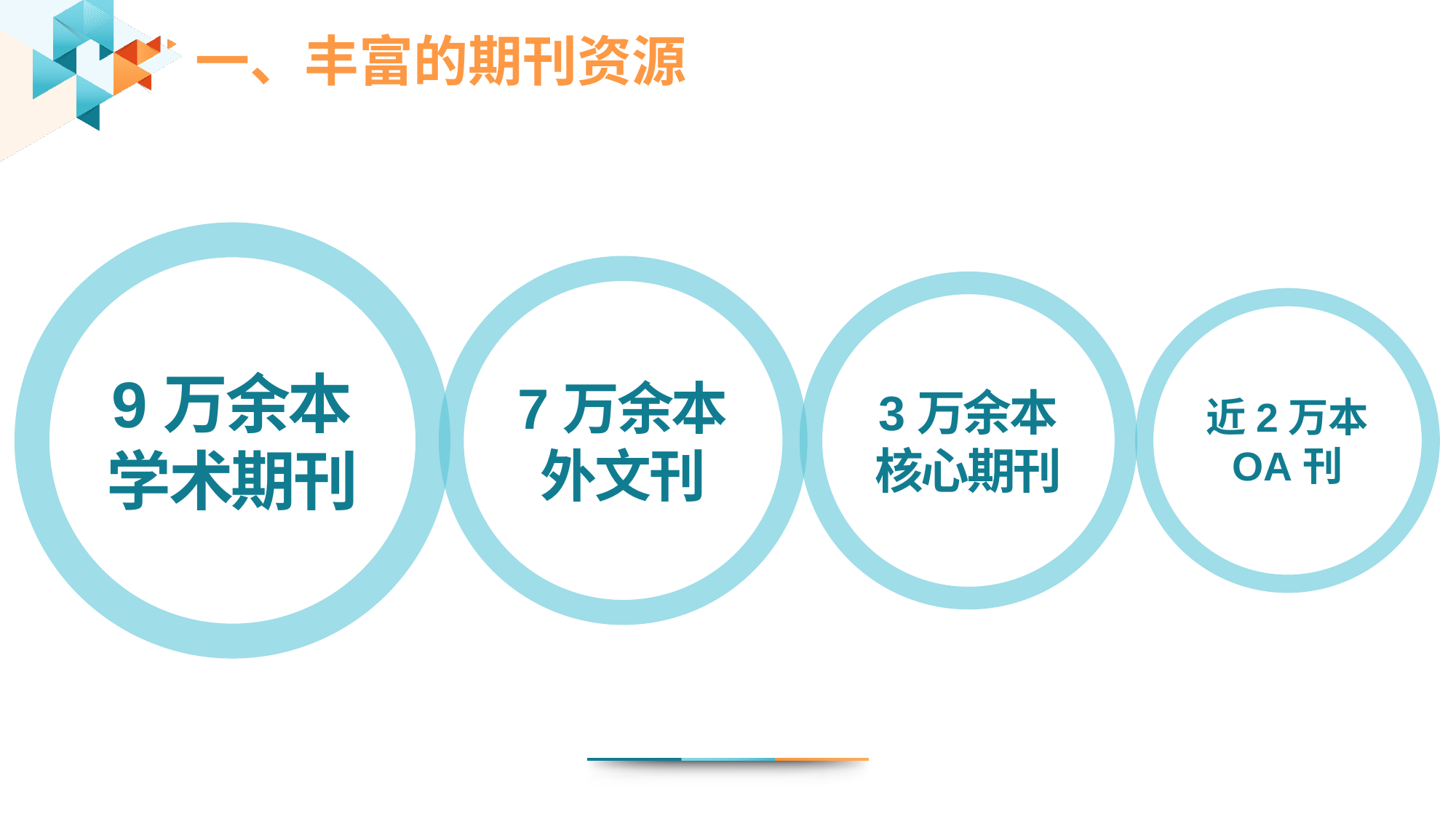

一、丰富的期刊资源
9万余本
学术期刊
7万余本
外文刊
3万余本
核心期刊
近2万本
OA刊